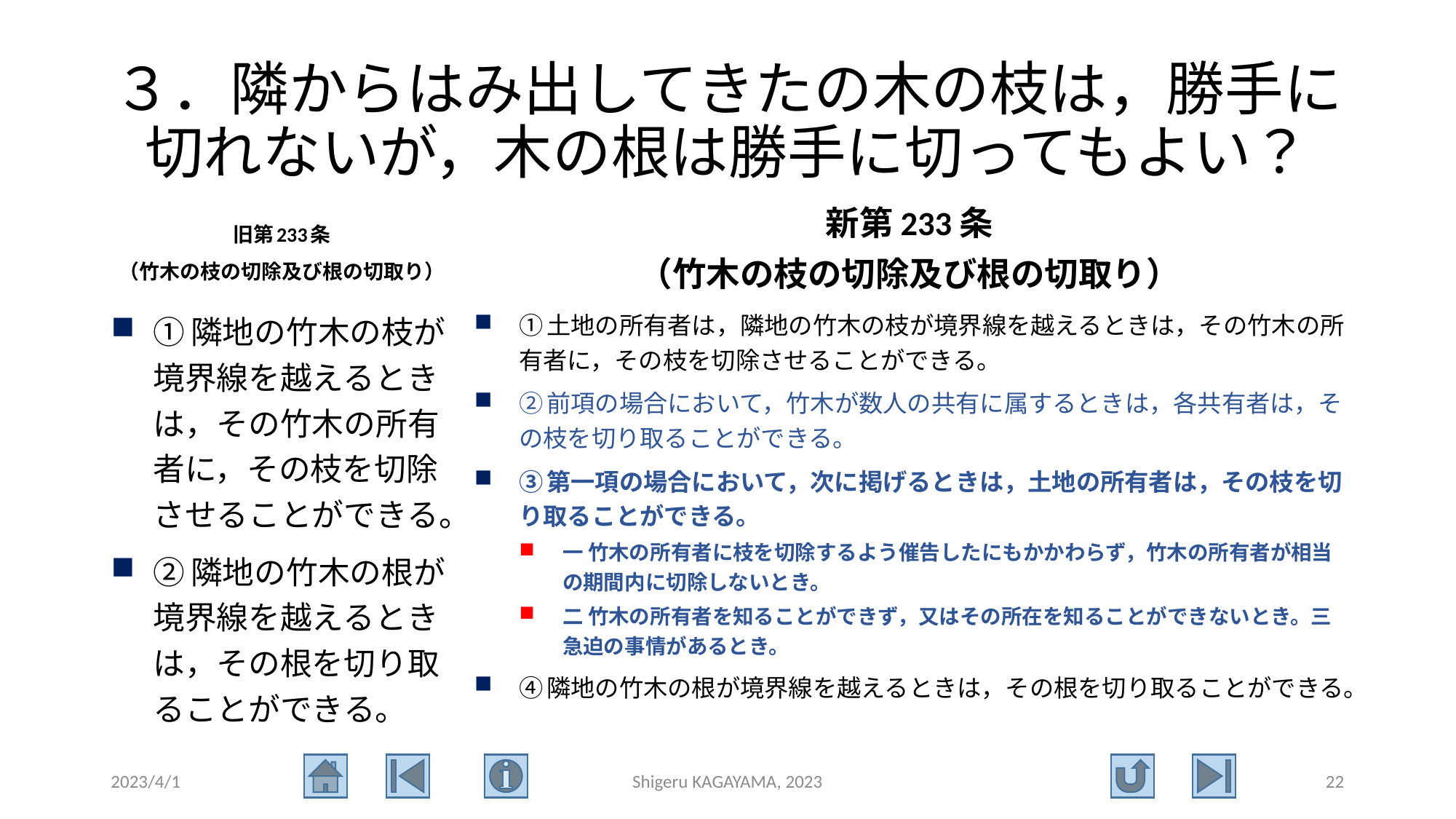

# ３．隣からはみ出してきたの木の枝は，勝手に切れないが，木の根は勝手に切ってもよい？
旧第233条
（竹木の枝の切除及び根の切取り）
新第233条
（竹木の枝の切除及び根の切取り）
①隣地の竹木の枝が境界線を越えるときは，その竹木の所有者に，その枝を切除させることができる。
②隣地の竹木の根が境界線を越えるときは，その根を切り取ることができる。
①土地の所有者は，隣地の竹木の枝が境界線を越えるときは，その竹木の所有者に，その枝を切除させることができる。
②前項の場合において，竹木が数人の共有に属するときは，各共有者は，その枝を切り取ることができる。
③第一項の場合において，次に掲げるときは，土地の所有者は，その枝を切り取ることができる。
一 竹木の所有者に枝を切除するよう催告したにもかかわらず，竹木の所有者が相当の期間内に切除しないとき。
二 竹木の所有者を知ることができず，又はその所在を知ることができないとき。三 急迫の事情があるとき。
④隣地の竹木の根が境界線を越えるときは，その根を切り取ることができる。
2023/4/1
Shigeru KAGAYAMA, 2023
22